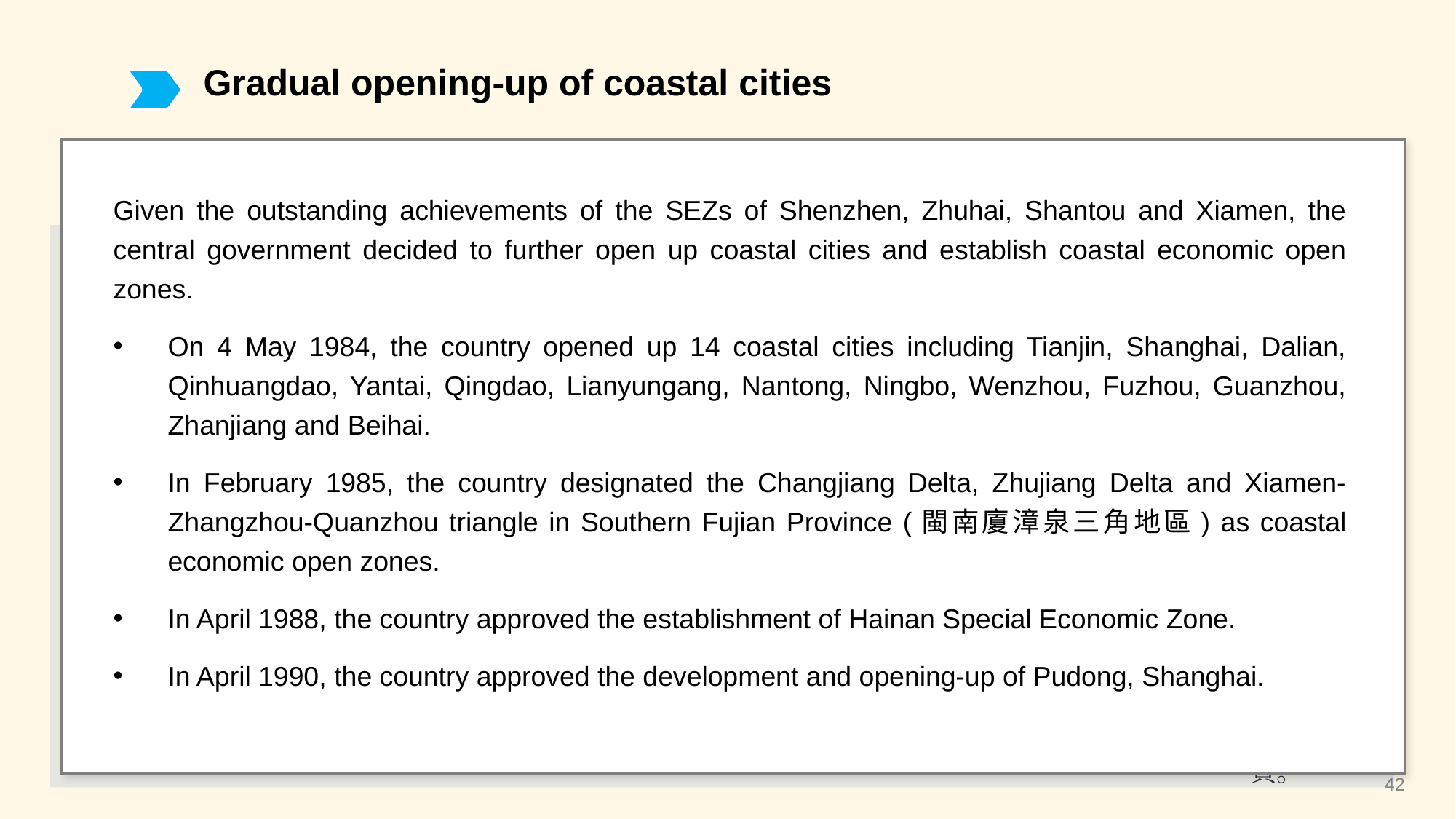

Gradual opening-up of coastal cities

Given the outstanding achievements of the SEZs of Shenzhen, Zhuhai, Shantou and Xiamen, the central government decided to further open up coastal cities and establish coastal economic open zones.
On 4 May 1984, the country opened up 14 coastal cities including Tianjin, Shanghai, Dalian, Qinhuangdao, Yantai, Qingdao, Lianyungang, Nantong, Ningbo, Wenzhou, Fuzhou, Guanzhou, Zhanjiang and Beihai.
In February 1985, the country designated the Changjiang Delta, Zhujiang Delta and Xiamen-Zhangzhou-Quanzhou triangle in Southern Fujian Province (閩南廈漳泉三角地區) as coastal economic open zones.
In April 1988, the country approved the establishment of Hainan Special Economic Zone.
In April 1990, the country approved the development and opening-up of Pudong, Shanghai.
資料來源：《中華人民共和國史》，高等教育出版社，人民教育出版社，第295頁，第335-337頁。